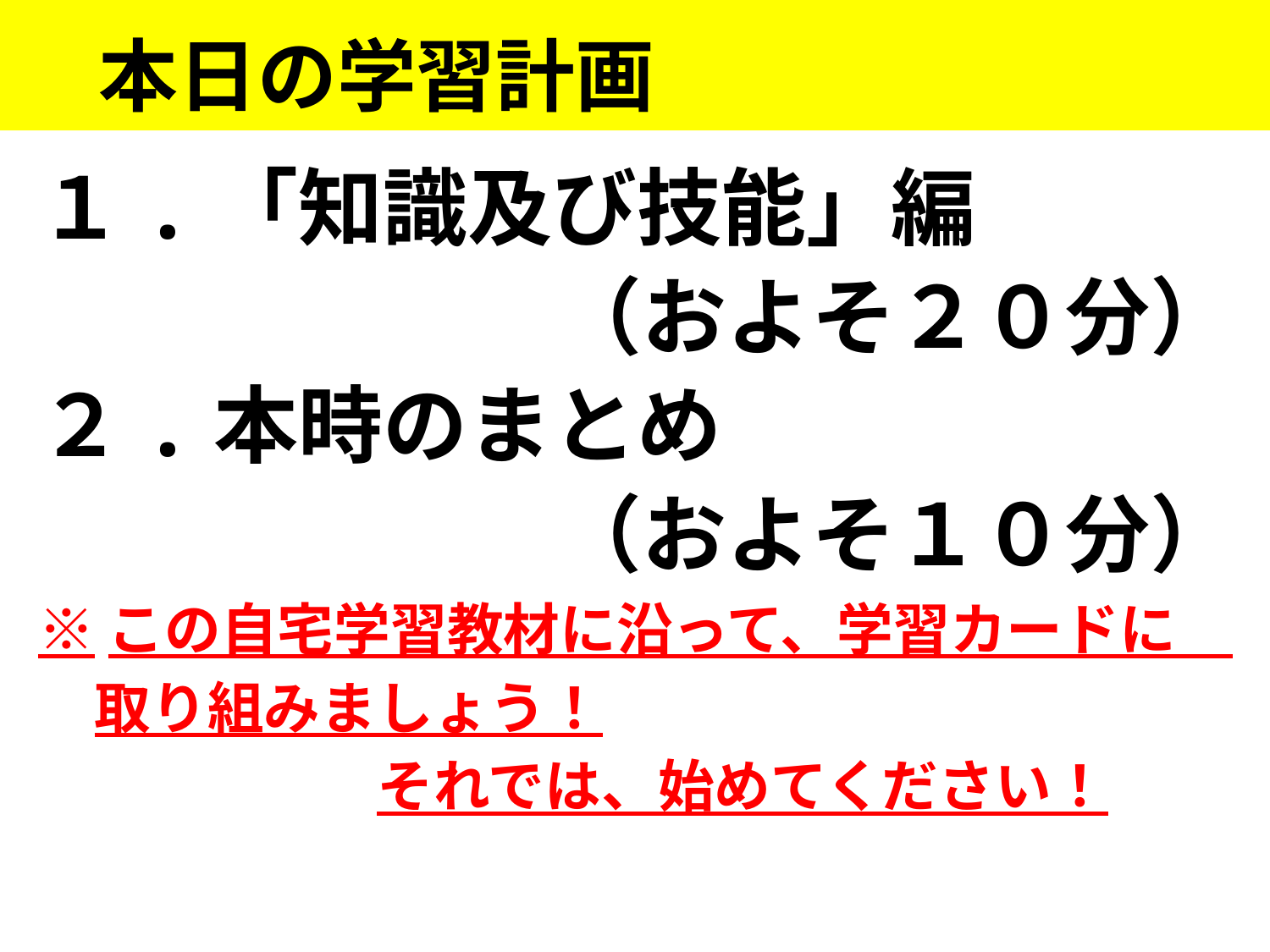

# 本日の学習計画
１.「知識及び技能」編
（およそ２０分）
２.本時のまとめ
（およそ１０分）
※この自宅学習教材に沿って、学習カードに
　取り組みましょう！
　　　　　　それでは、始めてください！